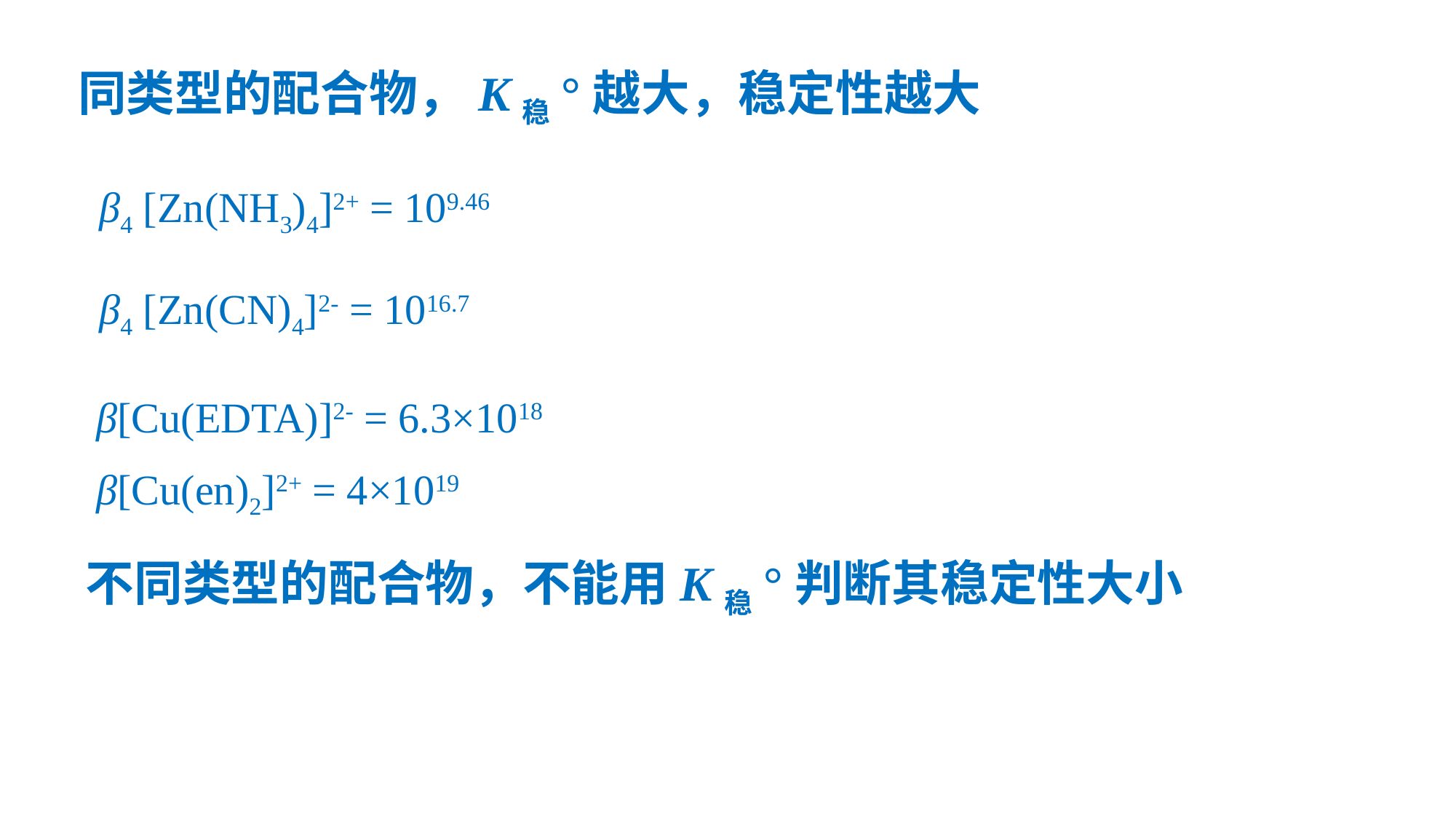

# 同类型的配合物，K稳°越大，稳定性越大
β4 [Zn(NH3)4]2+ = 109.46
β4 [Zn(CN)4]2- = 1016.7
 β[Cu(EDTA)]2- = 6.3×1018
 β[Cu(en)2]2+ = 4×1019
不同类型的配合物，不能用K稳°判断其稳定性大小